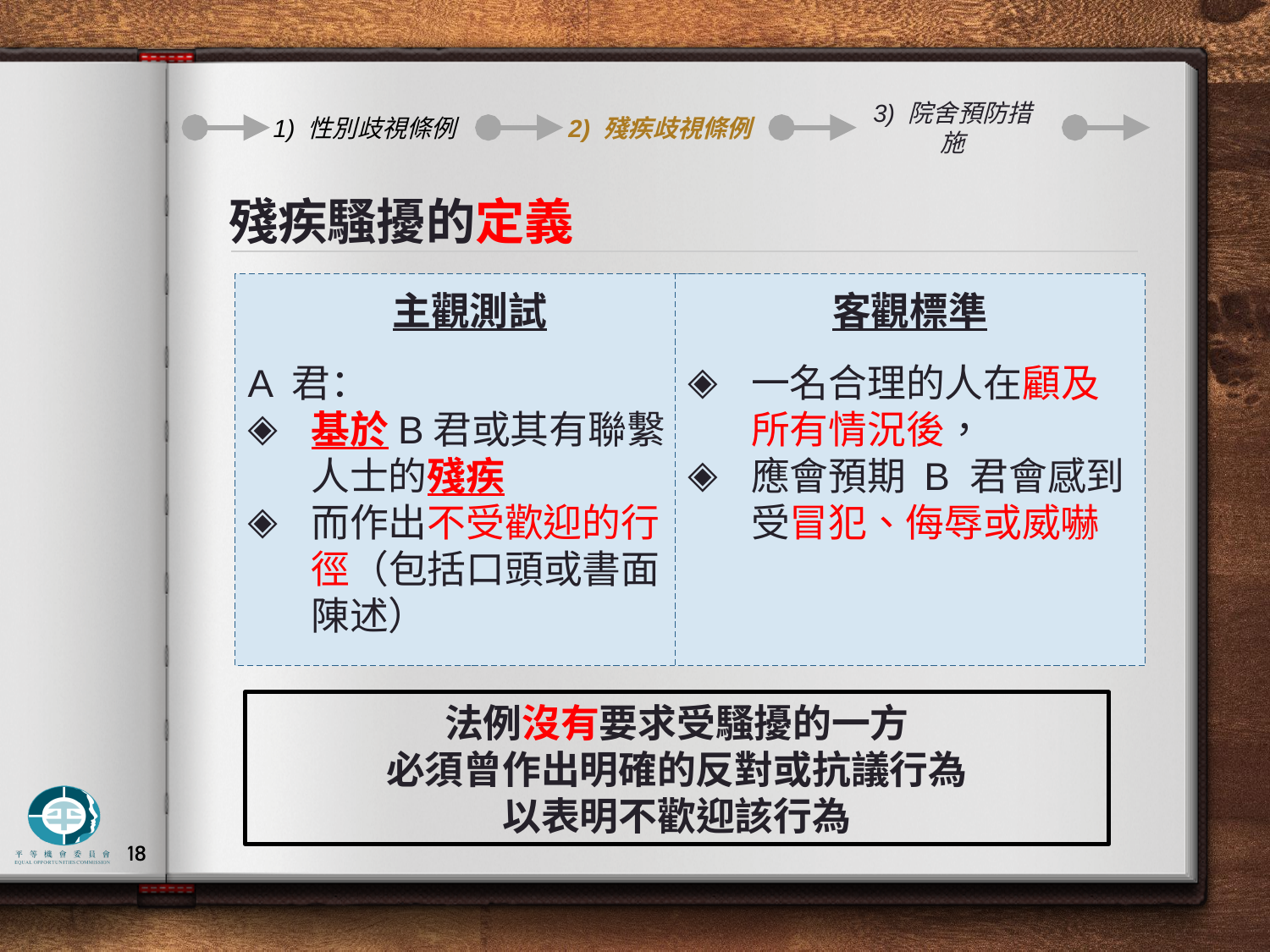

1) 性別歧視條例
2) 殘疾歧視條例
3) 院舍預防措施
# 殘疾騷擾的定義
主觀測試

A 君：
基於B君或其有聯繫人士的殘疾
而作出不受歡迎的行徑（包括口頭或書面陳述）
客觀標準

一名合理的人在顧及所有情況後，
應會預期 B 君會感到受冒犯、侮辱或威嚇
法例沒有要求受騷擾的一方
必須曾作出明確的反對或抗議行為
以表明不歡迎該行為